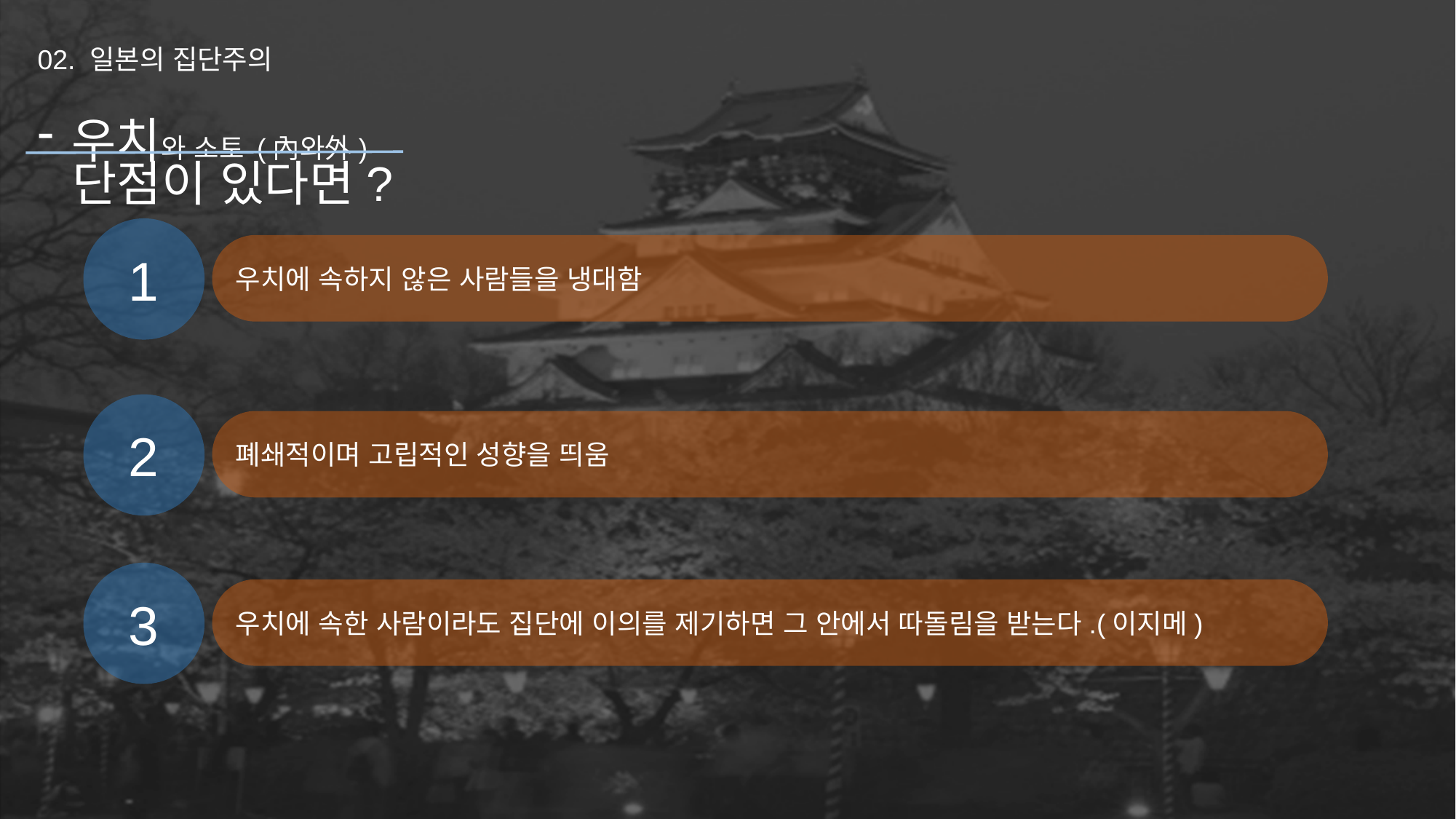

02. 일본의 집단주의
우치와 소토 (內와外)
단점이 있다면?
1
우치에 속하지 않은 사람들을 냉대함
2
폐쇄적이며 고립적인 성향을 띄움
3
우치에 속한 사람이라도 집단에 이의를 제기하면 그 안에서 따돌림을 받는다.(이지메)